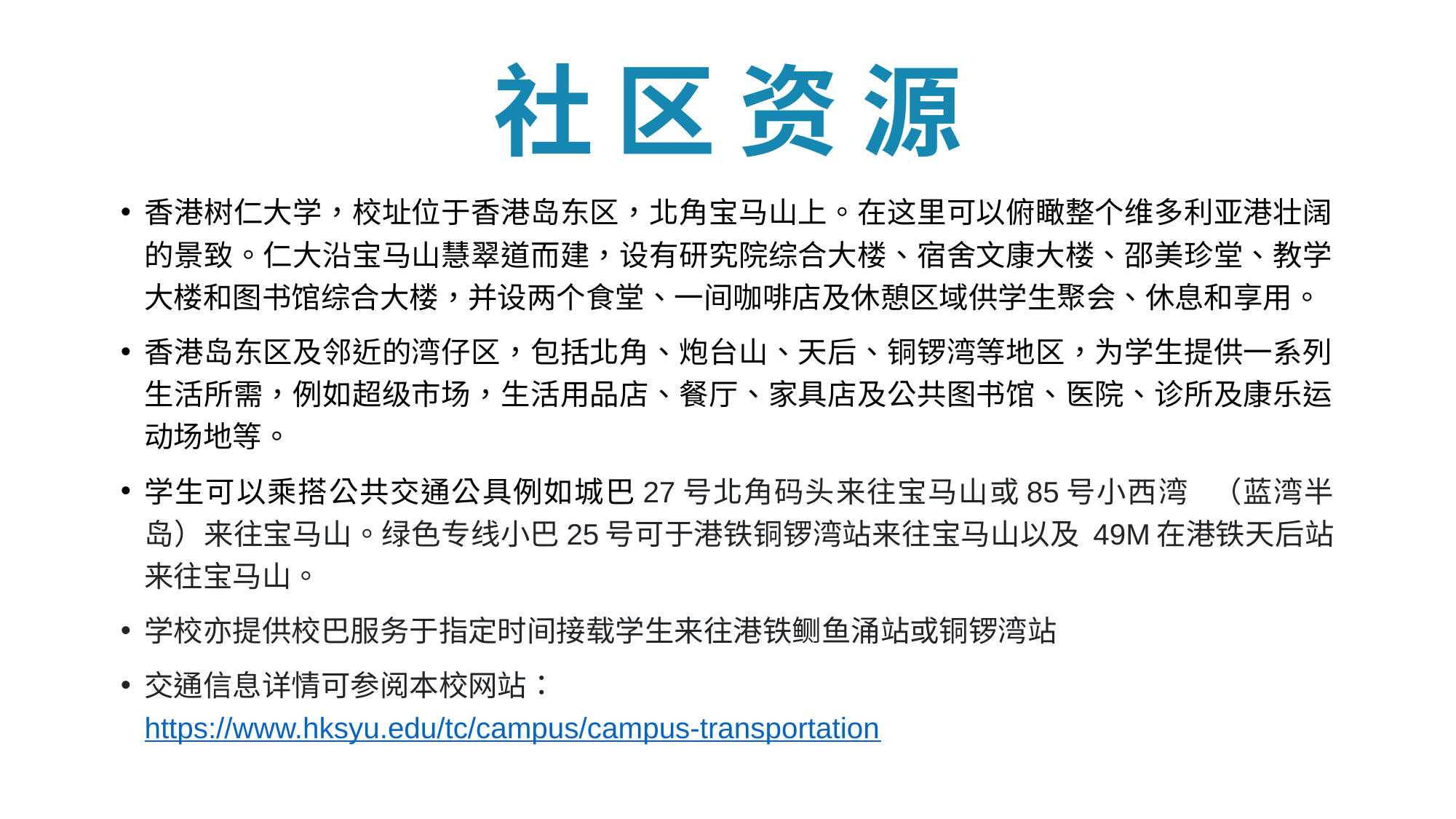

# 社 区 资 源
香港树仁大学，校址位于香港岛东区，北角宝马山上。在这里可以俯瞰整个维多利亚港壮阔的景致。仁大沿宝马山慧翠道而建，设有研究院综合大楼、宿舍文康大楼、邵美珍堂、教学大楼和图书馆综合大楼，并设两个食堂、一间咖啡店及休憩区域供学生聚会、休息和享用。
香港岛东区及邻近的湾仔区，包括北角、炮台山、天后、铜锣湾等地区，为学生提供一系列生活所需，例如超级市场，生活用品店、餐厅、家具店及公共图书馆、医院、诊所及康乐运动场地等。
学生可以乘搭公共交通公具例如城巴27号北角码头来往宝马山或85号小西湾   （蓝湾半岛）来往宝马山。绿色专线小巴25号可于港铁铜锣湾站来往宝马山以及 49M在港铁天后站来往宝马山。
学校亦提供校巴服务于指定时间接载学生来往港铁鲗鱼涌站或铜锣湾站
交通信息详情可参阅本校网站：
https://www.hksyu.edu/tc/campus/campus-transportation